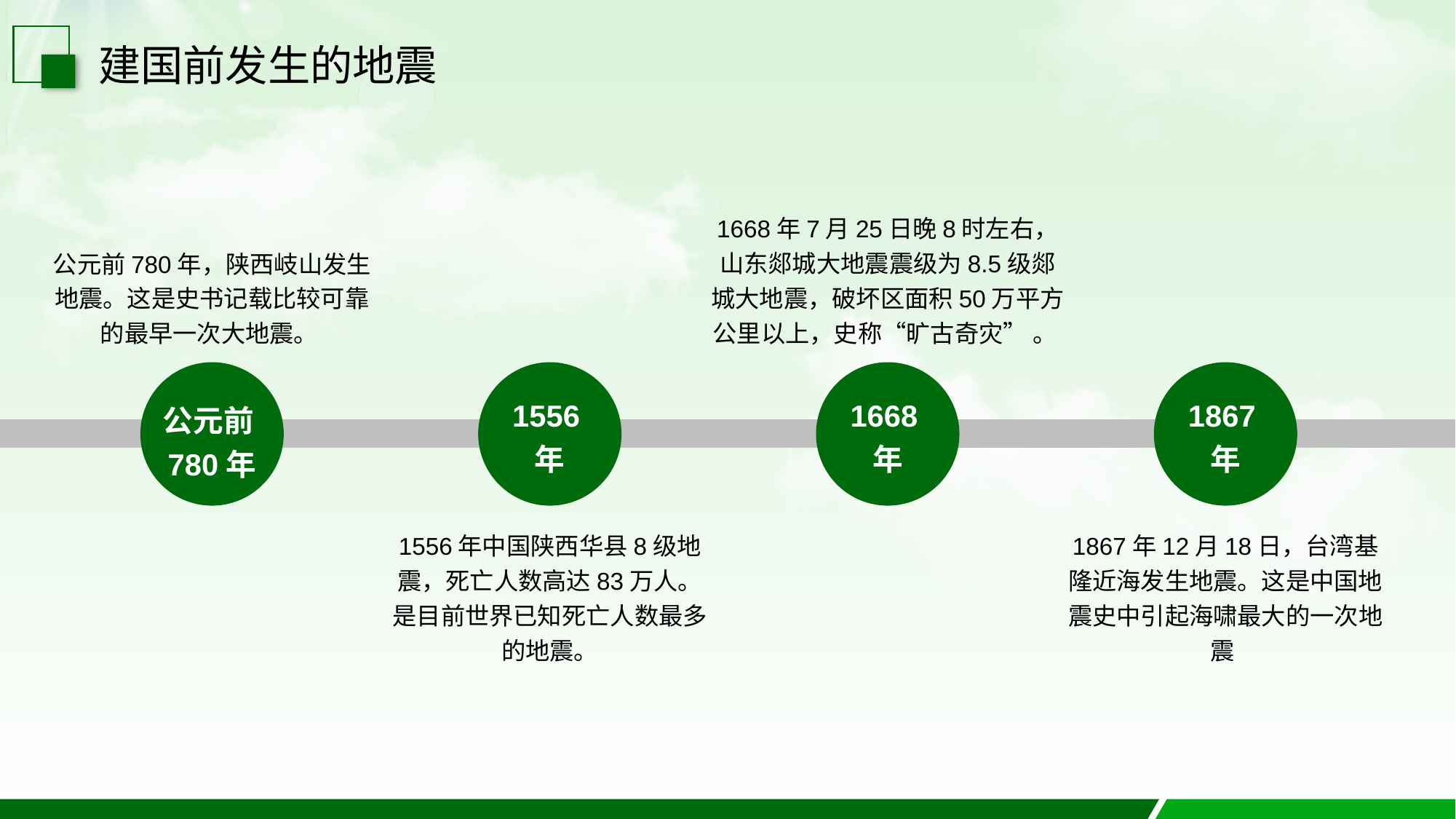

建国前发生的地震
1668年7月25日晚8时左右，山东郯城大地震震级为8.5级郯城大地震，破坏区面积50万平方公里以上，史称“旷古奇灾” 。
公元前780年，陕西岐山发生地震。这是史书记载比较可靠的最早一次大地震。

公元前780年

1556年

1668年

1867年

1556年中国陕西华县8级地震，死亡人数高达83万人。是目前世界已知死亡人数最多的地震。
1867年12月18日，台湾基隆近海发生地震。这是中国地震史中引起海啸最大的一次地震